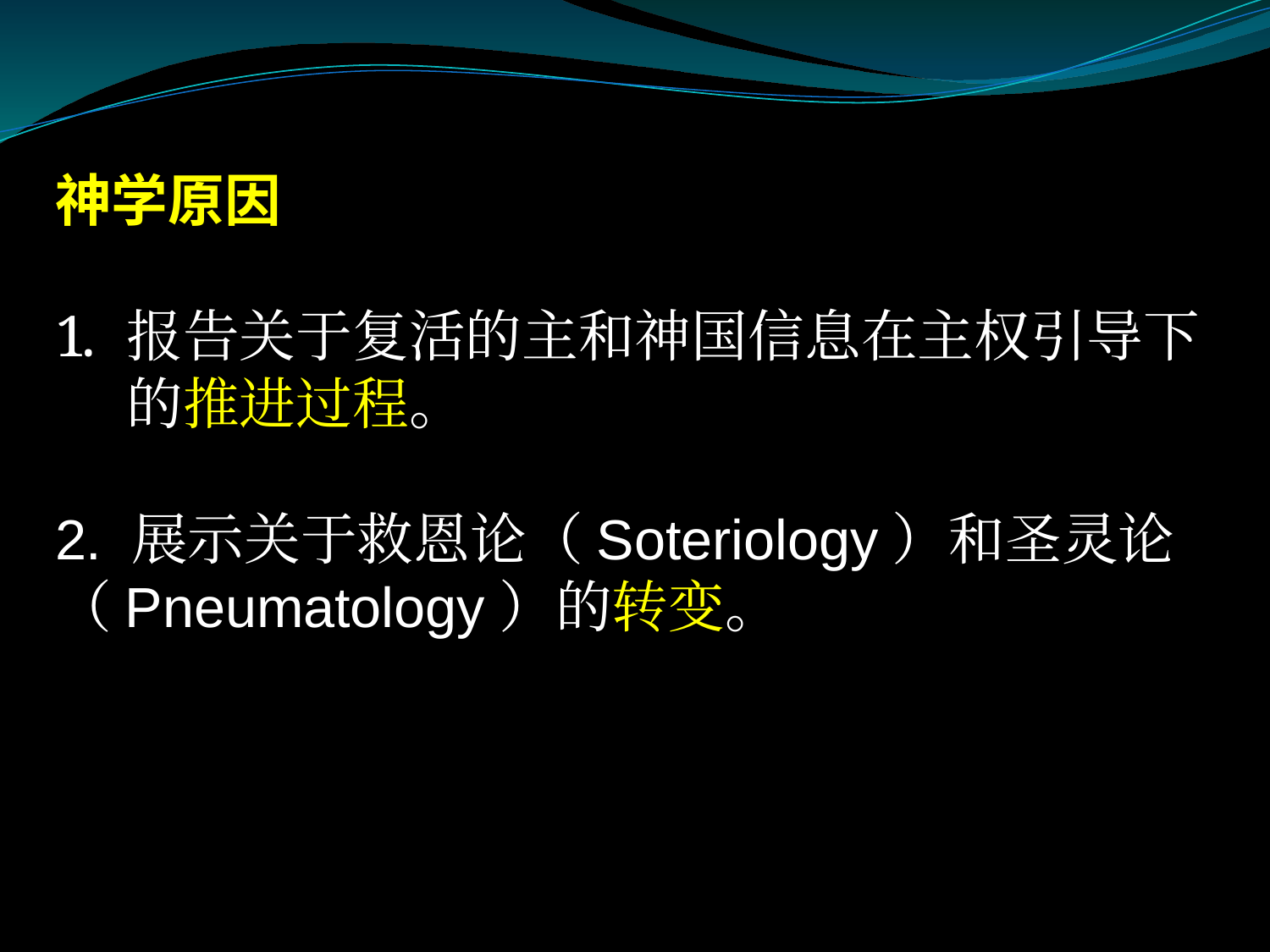

神学原因

报告关于复活的主和神国信息在主权引导下的推进过程。

2. 展示关于救恩论（Soteriology）和圣灵论（Pneumatology）的转变。